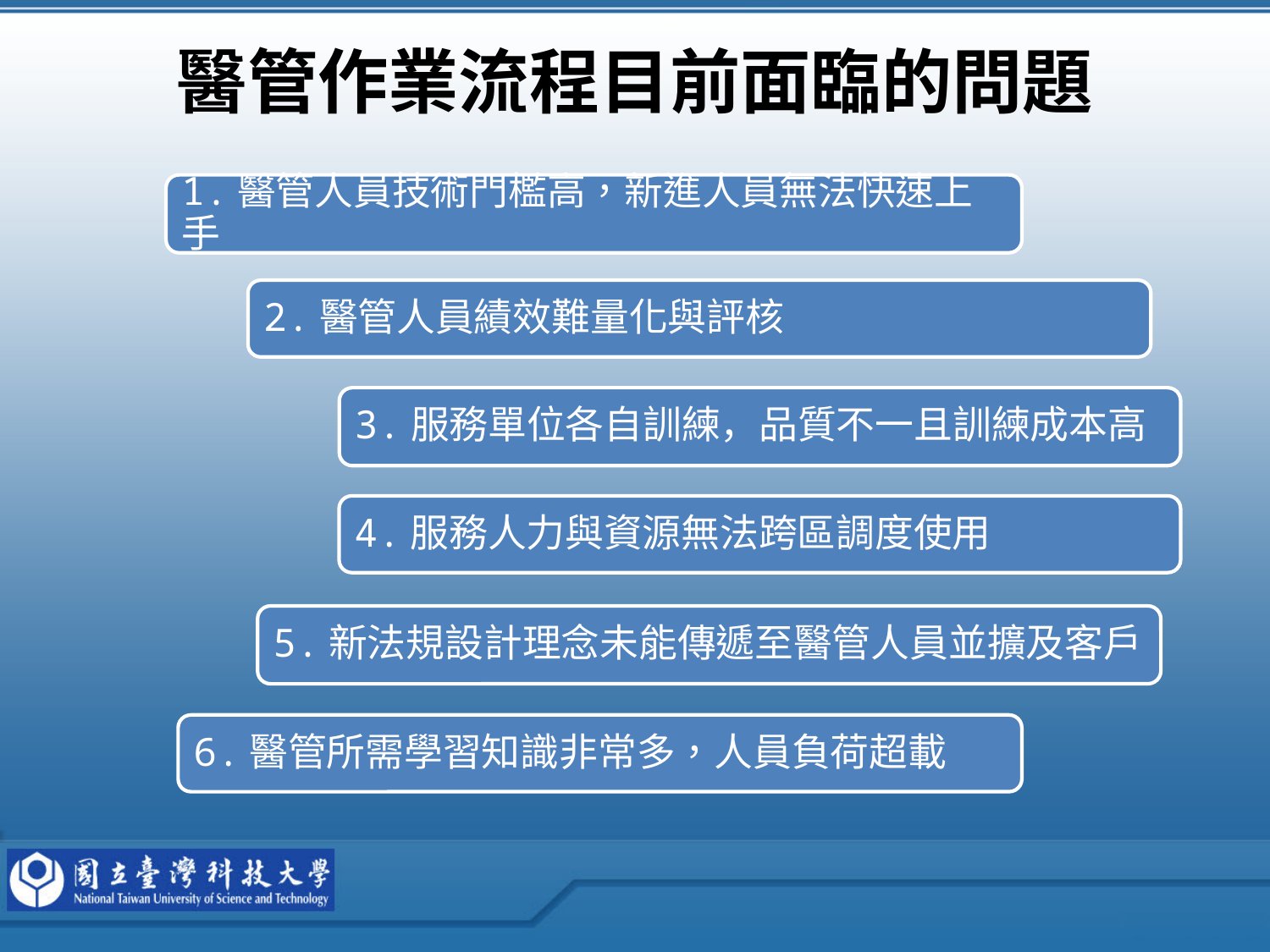

# 醫管作業流程目前面臨的問題
1.醫管人員技術門檻高，新進人員無法快速上手
2.醫管人員績效難量化與評核
3.服務單位各自訓練，品質不一且訓練成本高
4.服務人力與資源無法跨區調度使用
5.新法規設計理念未能傳遞至醫管人員並擴及客戶
6.醫管所需學習知識非常多，人員負荷超載